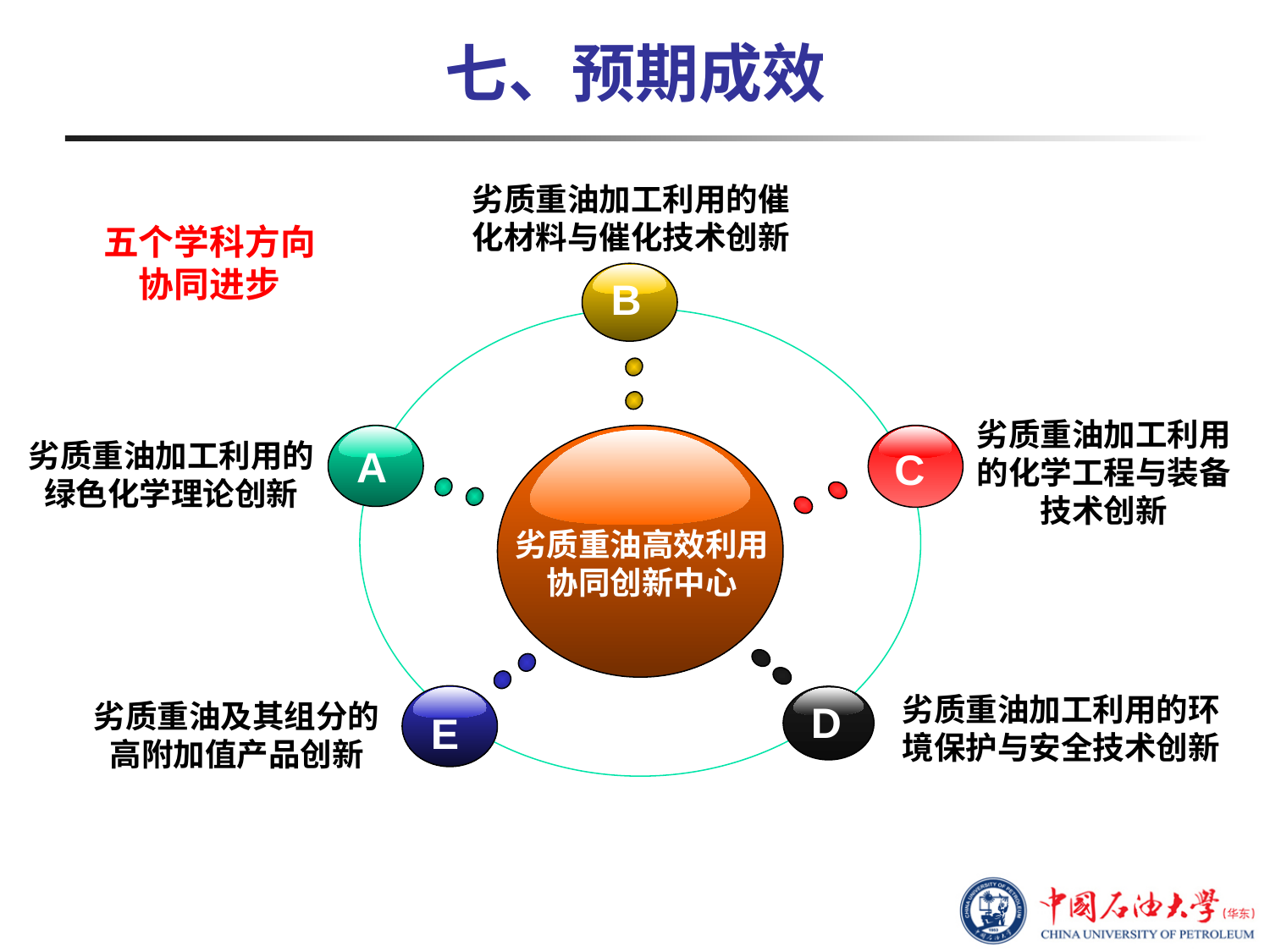

# 七、预期成效
劣质重油加工利用的催化材料与催化技术创新
五个学科方向
协同进步

B

劣质重油加工利用的化学工程与装备技术创新

A

C
劣质重油加工利用的绿色化学理论创新

劣质重油高效利用
协同创新中心

劣质重油加工利用的环境保护与安全技术创新

E

D
劣质重油及其组分的高附加值产品创新